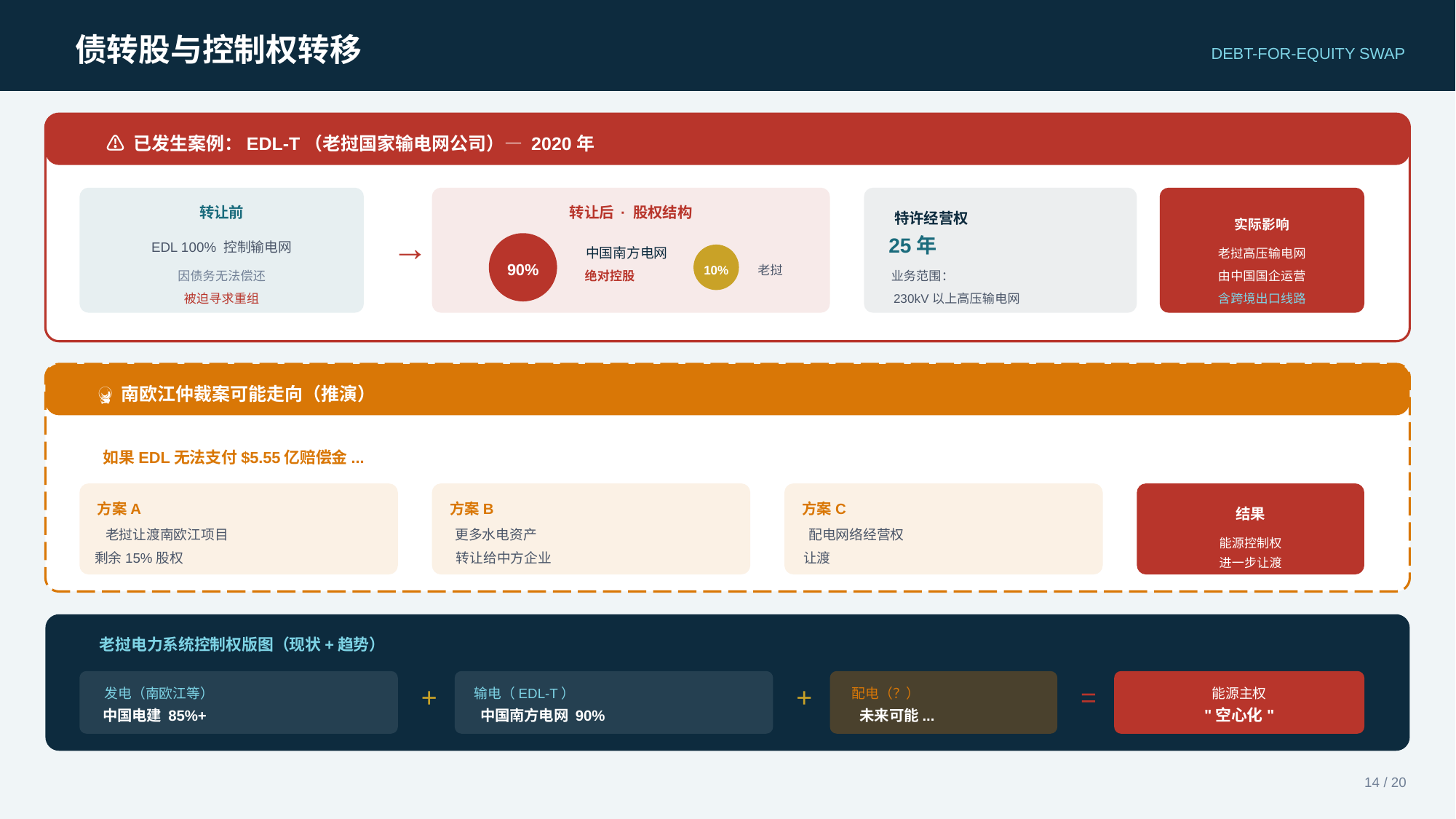

债转股与控制权转移
DEBT-FOR-EQUITY SWAP

⚠️ 已发生案例：EDL-T（老挝国家输电网公司）— 2020年

转让前
EDL 100% 控制输电网
因债务无法偿还
被迫寻求重组

转让后 · 股权结构

90%
中国南方电网

10%
老挝
绝对控股

特许经营权
25年
业务范围：
230kV以上高压输电网

实际影响
老挝高压输电网
由中国国企运营
含跨境出口线路
→

🔮 南欧江仲裁案可能走向（推演）
如果EDL无法支付$5.55亿赔偿金...

方案A
老挝让渡南欧江项目
剩余15%股权

方案B
更多水电资产
转让给中方企业

方案C
配电网络经营权
让渡

结果
能源控制权
进一步让渡

老挝电力系统控制权版图（现状+趋势）

发电（南欧江等）
中国电建 85%+

输电（EDL-T）
中国南方电网 90%

配电（？）
未来可能...

能源主权
"空心化"
+
+
=
14 / 20